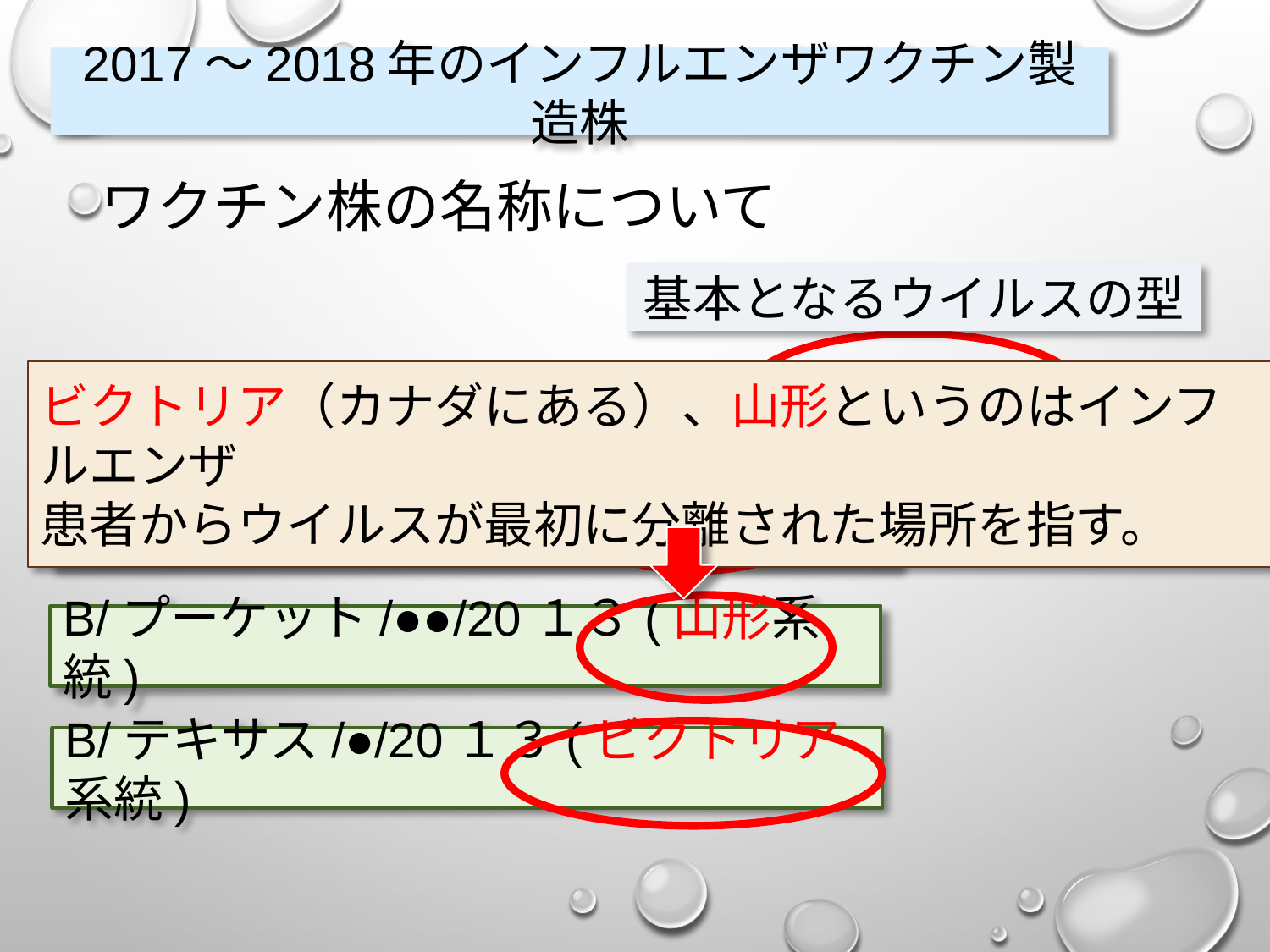

2017～2018年のインフルエンザワクチン製造株
ワクチン株の名称について
基本となるウイルスの型

ビクトリア（カナダにある）、山形というのはインフルエンザ
患者からウイルスが最初に分離された場所を指す。

A/シンガポール/●●/2015(●●)(H1N1)pdm09
A/香港/●●/20１４(●●)（H3N2)
B/プーケット/●●/20１３(山形系統)
B/テキサス/●/20１３(ビクトリア系統)